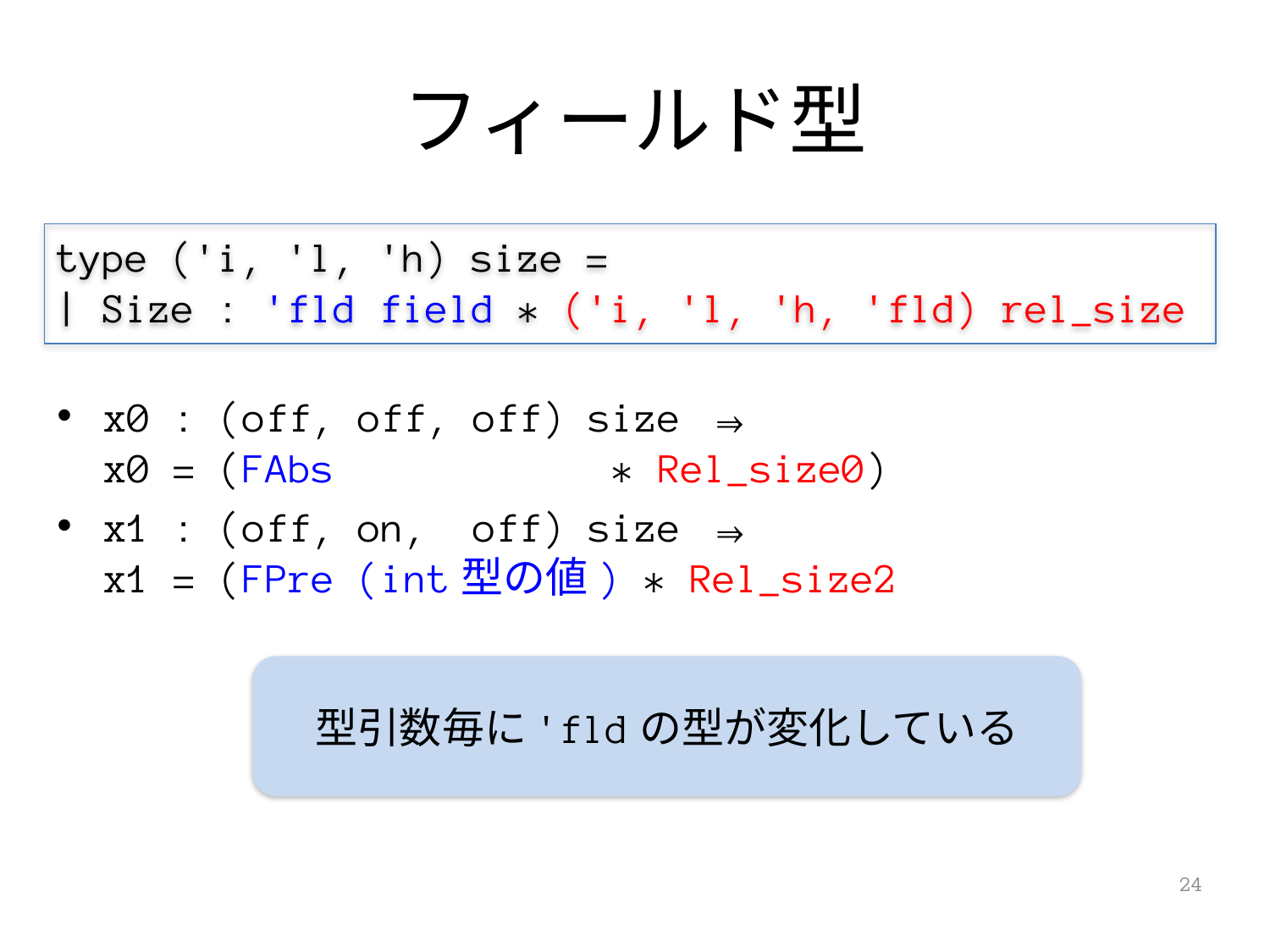

# フィールド型
type ('i, 'l, 'h) size =
| Size : 'fld field * ('i, 'l, 'h, 'fld) rel_size
x0 : (off, off, off) size ⇒
x0 = (FAbs            * Rel_size0)
x1 : (off, on,  off) size ⇒
x1 = (FPre (int型の値) * Rel_size2
型引数毎に'fldの型が変化している
24